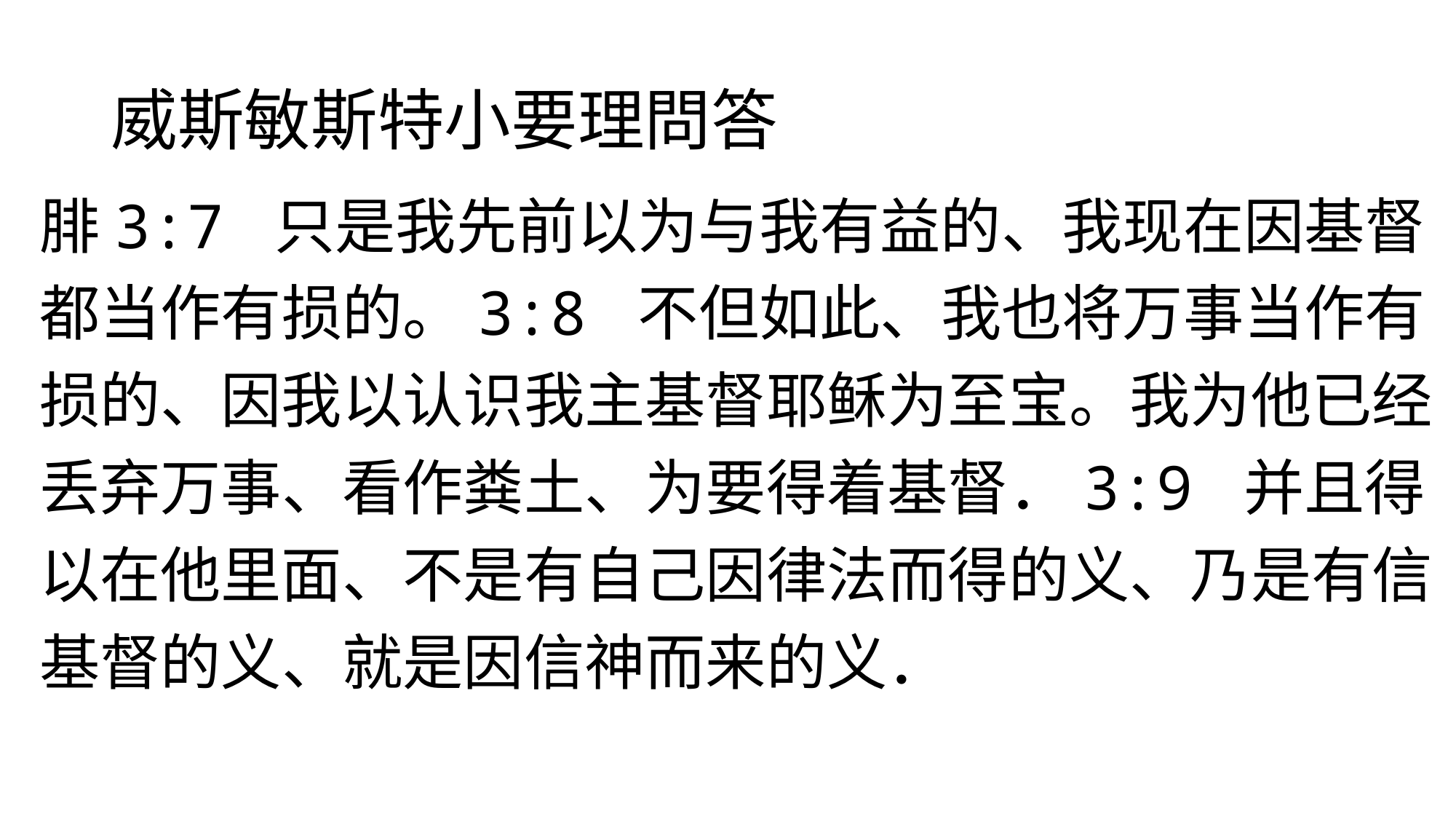

# 威斯敏斯特小要理問答
腓3:7 只是我先前以为与我有益的、我现在因基督都当作有损的。3:8 不但如此、我也将万事当作有损的、因我以认识我主基督耶稣为至宝。我为他已经丢弃万事、看作粪土、为要得着基督．3:9 并且得以在他里面、不是有自己因律法而得的义、乃是有信基督的义、就是因信神而来的义．